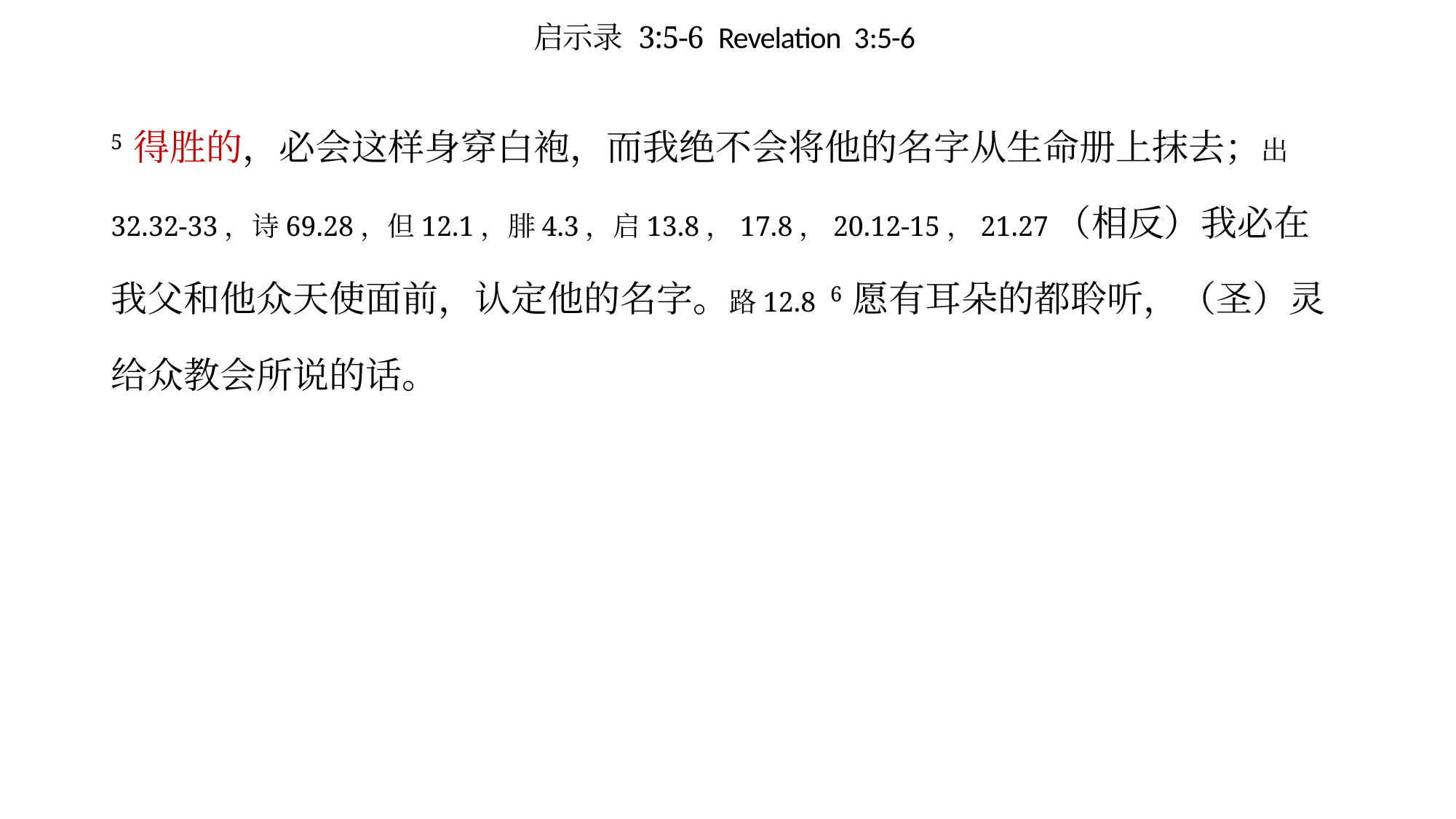

# 启示录 3:5-6  Revelation  3:5-6
5 得胜的，必会这样身穿白袍，而我绝不会将他的名字从生命册上抹去；出32.32-33，诗69.28，但12.1，腓4.3，启13.8，17.8，20.12-15，21.27（相反）我必在我父和他众天使面前，认定他的名字。路12.8  6 愿有耳朵的都聆听，（圣）灵给众教会所说的话。